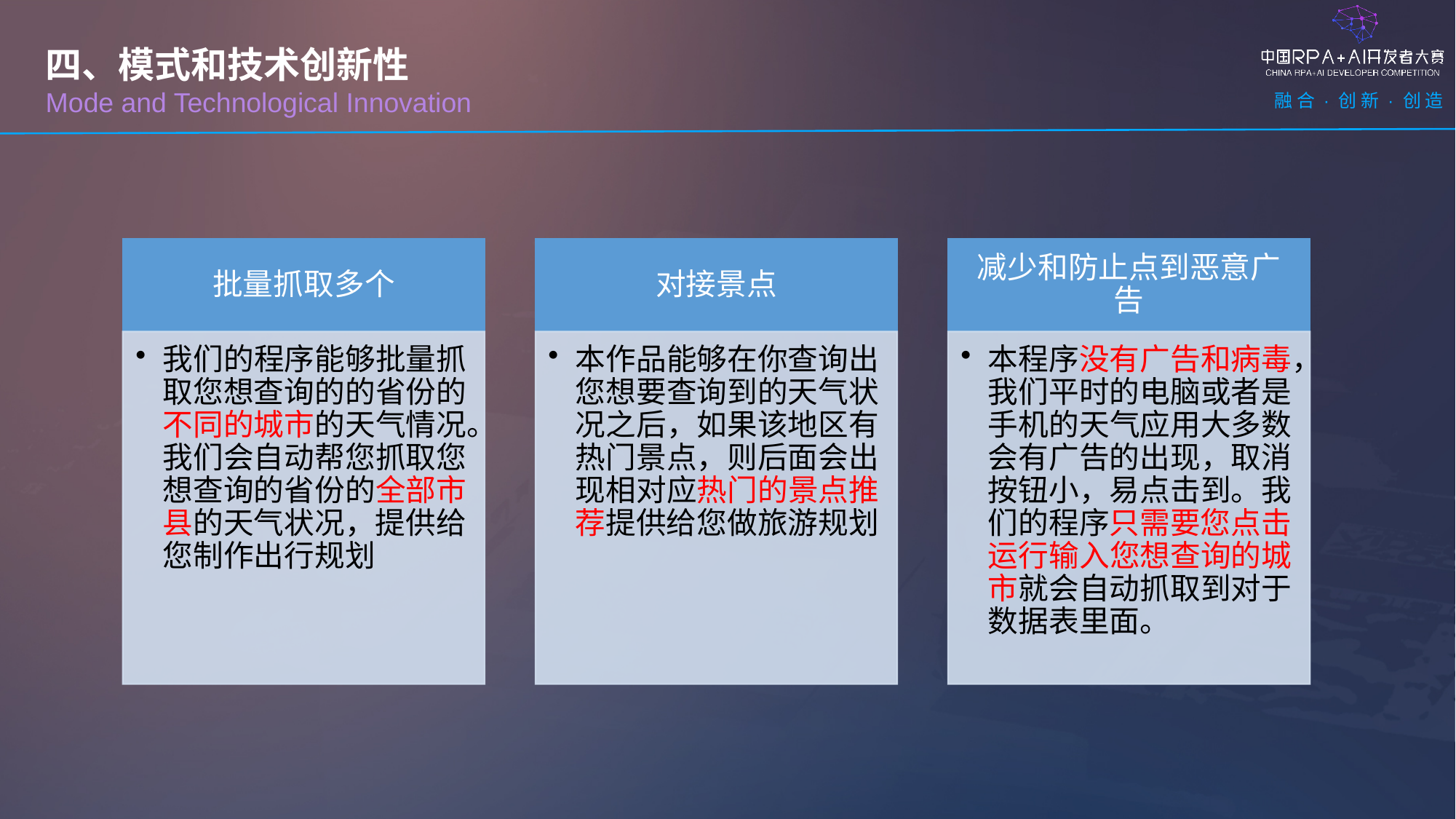

四、模式和技术创新性
Mode and Technological Innovation
批量抓取多个
我们的程序能够批量抓取您想查询的的省份的不同的城市的天气情况。我们会自动帮您抓取您想查询的省份的全部市县的天气状况，提供给您制作出行规划
对接景点
本作品能够在你查询出您想要查询到的天气状况之后，如果该地区有热门景点，则后面会出现相对应热门的景点推荐提供给您做旅游规划
减少和防止点到恶意广告
本程序没有广告和病毒，我们平时的电脑或者是手机的天气应用大多数会有广告的出现，取消按钮小，易点击到。我们的程序只需要您点击运行输入您想查询的城市就会自动抓取到对于数据表里面。